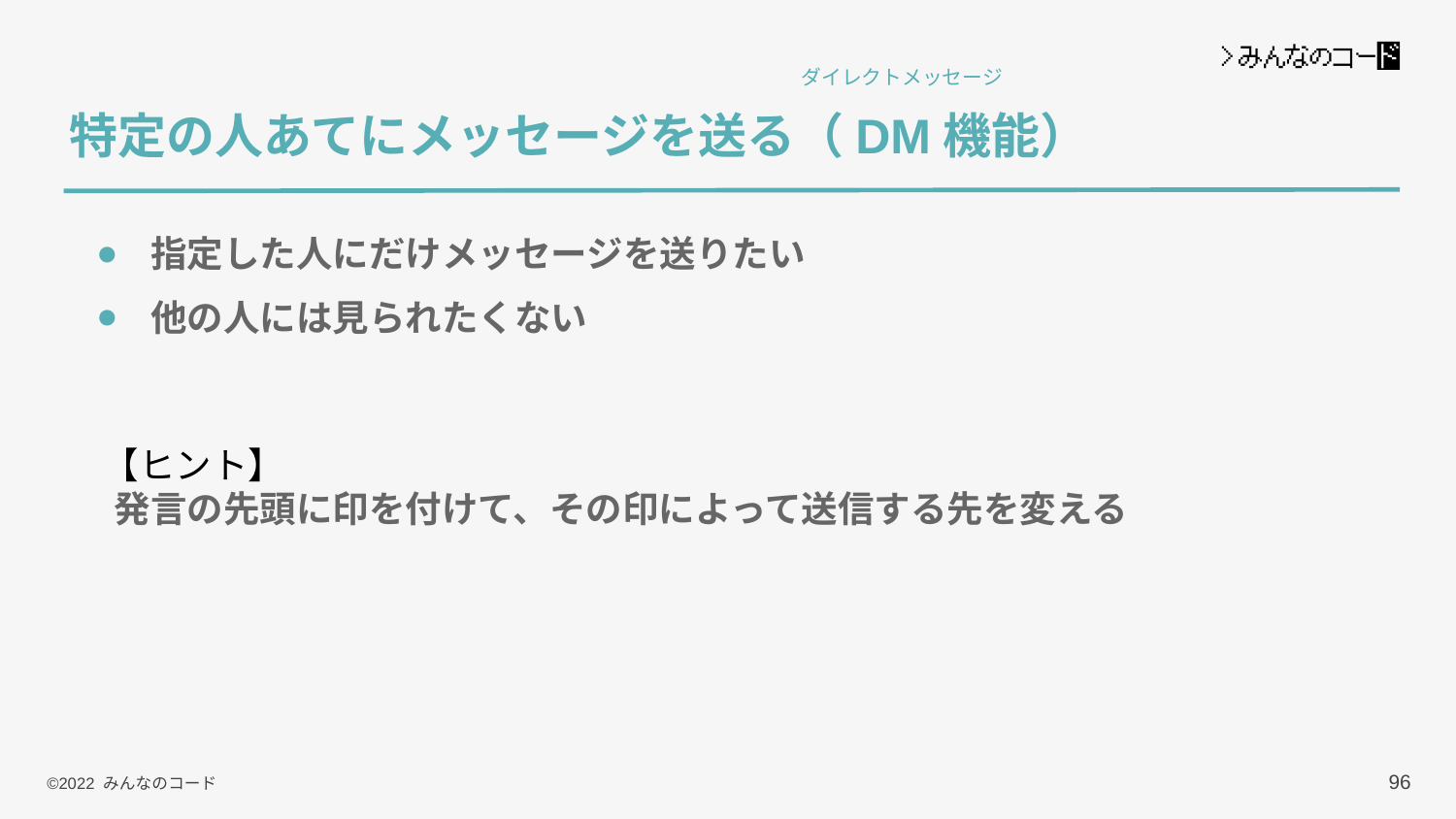

ダイレクトメッセージ
# 特定の人あてにメッセージを送る（DM機能）
指定した人にだけメッセージを送りたい
他の人には見られたくない

　発言の先頭に印を付けて、その印によって送信する先を変える
【ヒント】